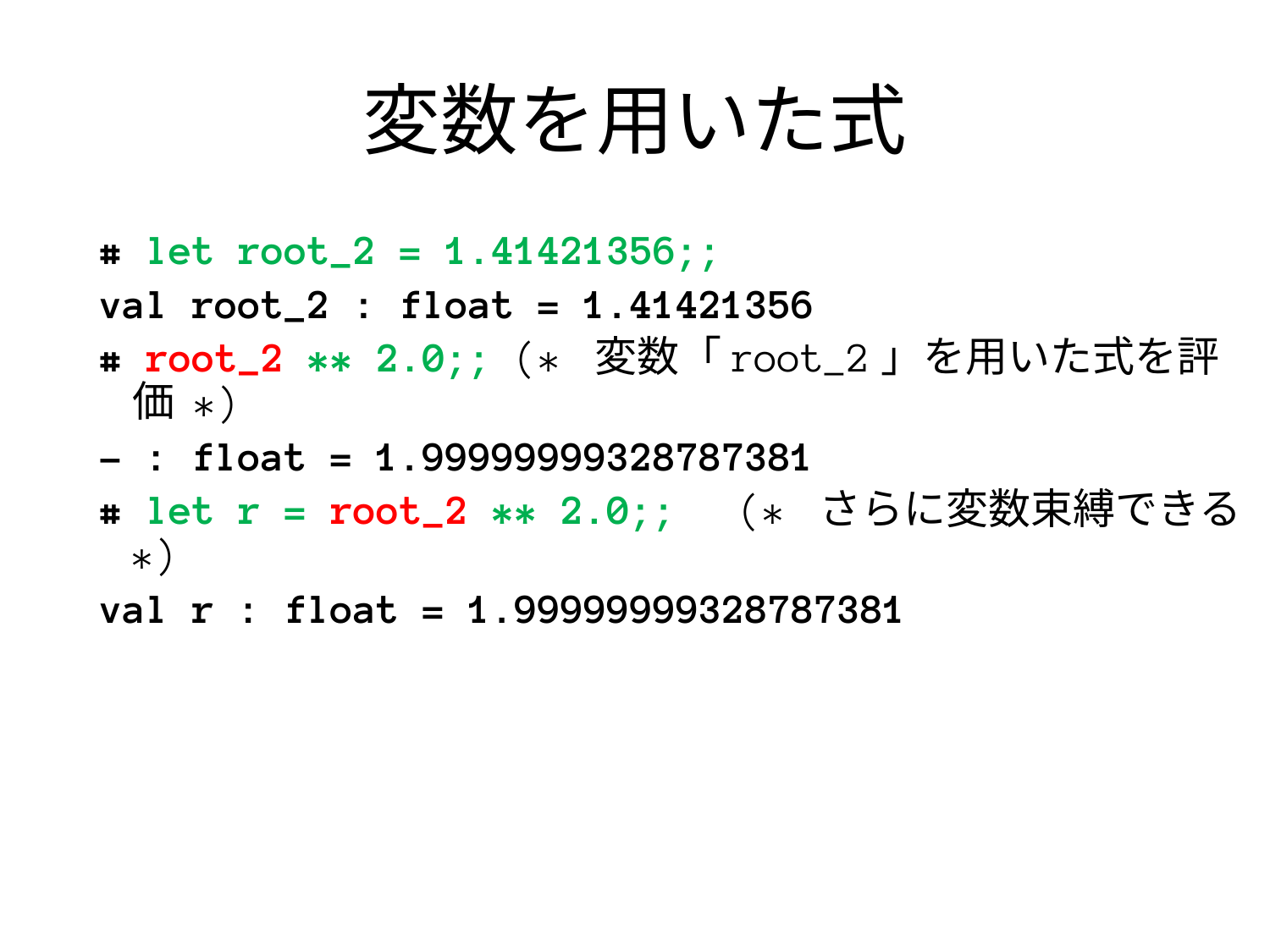

# 変数を用いた式
# let root_2 = 1.41421356;;
val root_2 : float = 1.41421356
# root_2 ** 2.0;; (* 変数「root_2」を用いた式を評価 *)
- : float = 1.99999999328787381
# let r = root_2 ** 2.0;;　(* さらに変数束縛できる *)
val r : float = 1.99999999328787381